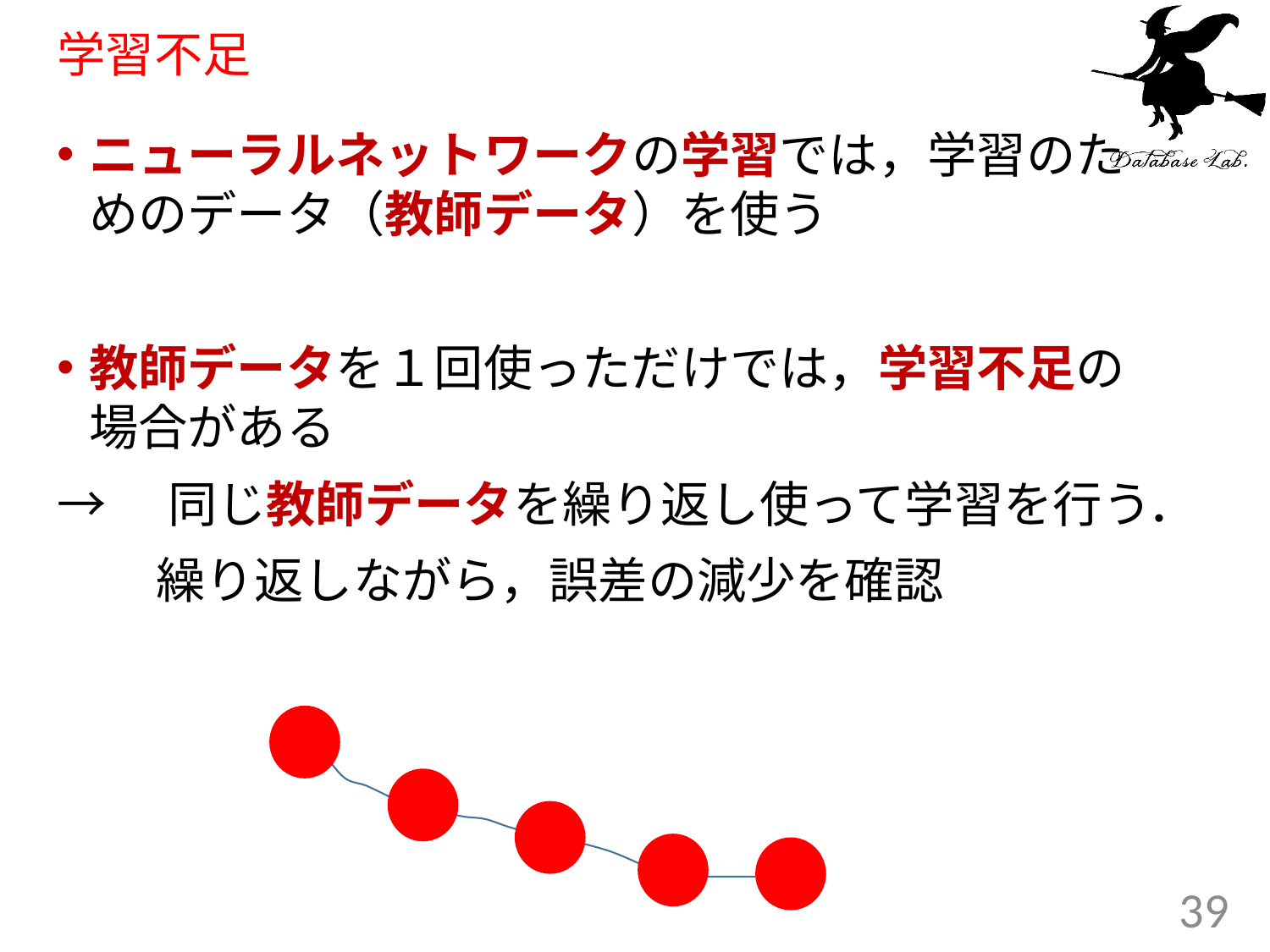

# 学習不足
ニューラルネットワークの学習では，学習のためのデータ（教師データ）を使う

教師データを１回使っただけでは，学習不足の場合がある
→　同じ教師データを繰り返し使って学習を行う．
　　繰り返しながら，誤差の減少を確認

39